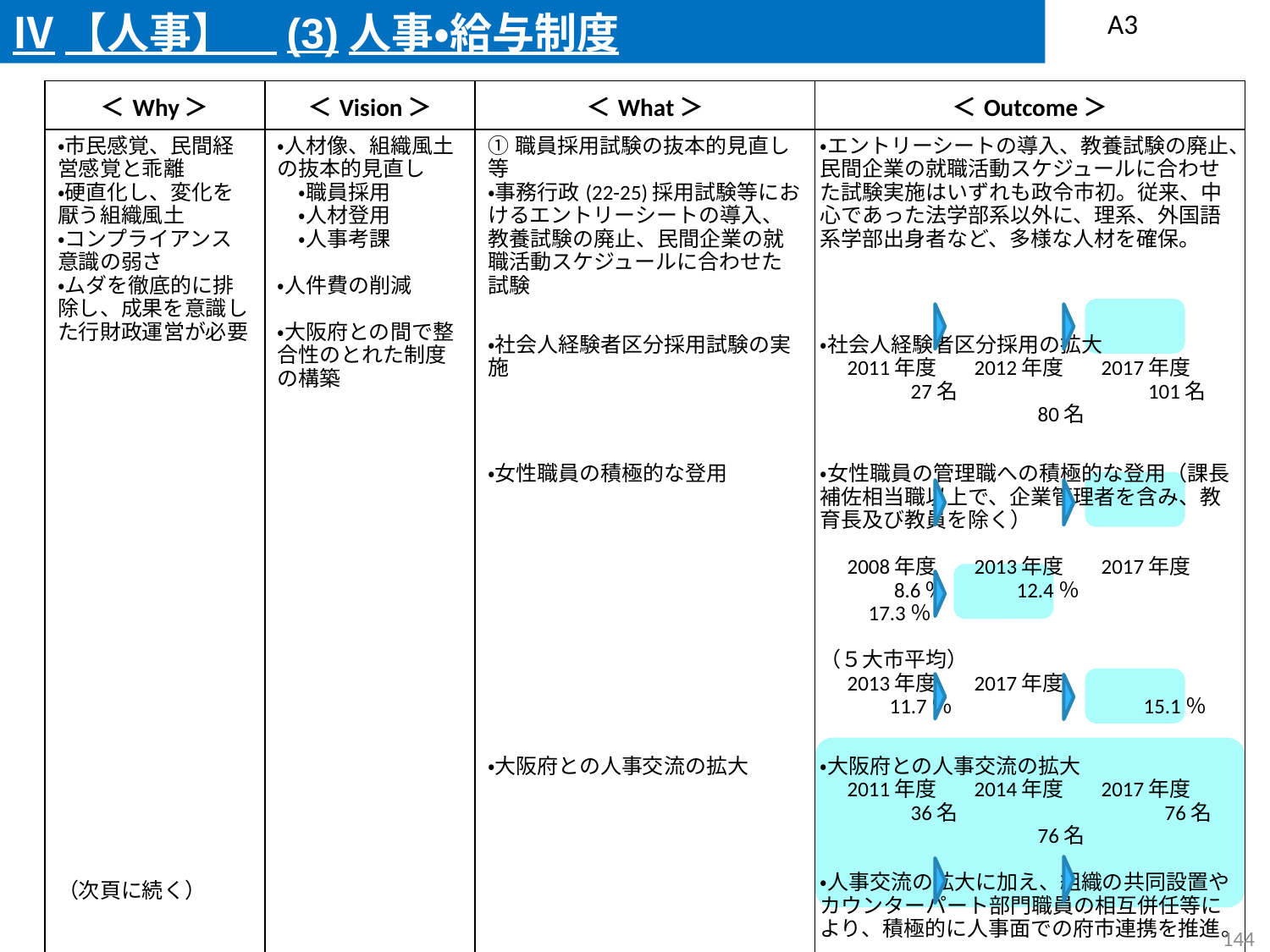

Ⅳ【人事】　(3)人事・給与制度
A3
| ＜Why＞ | ＜Vision＞ | ＜What＞ | ＜Outcome＞ |
| --- | --- | --- | --- |
| ・市民感覚、民間経営感覚と乖離 ・硬直化し、変化を厭う組織風土 ・コンプライアンス意識の弱さ ・ムダを徹底的に排除し、成果を意識した行財政運営が必要 （次頁に続く） | ・人材像、組織風土の抜本的見直し 　・職員採用 　・人材登用 　・人事考課 ・人件費の削減　 ・大阪府との間で整合性のとれた制度の構築 | ①職員採用試験の抜本的見直し等 ・事務行政(22-25)採用試験等におけるエントリーシートの導入、教養試験の廃止、民間企業の就職活動スケジュールに合わせた試験 | ・エントリーシートの導入、教養試験の廃止、民間企業の就職活動スケジュールに合わせた試験実施はいずれも政令市初。従来、中心であった法学部系以外に、理系、外国語系学部出身者など、多様な人材を確保。 |
|  |  | ・社会人経験者区分採用試験の実施 | ・社会人経験者区分採用の拡大 　2011年度 　2012年度 　2017年度 　　　　27名 　　　 101名 　　　　80名 |
|  |  | ・女性職員の積極的な登用 | ・女性職員の管理職への積極的な登用（課長補佐相当職以上で、企業管理者を含み、教育長及び教員を除く） 　2008年度 　2013年度 　2017年度 　　 　8.6％ 　　　12.4％ 　　　17.3％ （５大市平均） 　2013年度 　2017年度 　　　11.7％ 　　　15.1％ |
|  |  | ・大阪府との人事交流の拡大 | ・大阪府との人事交流の拡大 　2011年度 　2014年度 　2017年度 　　　　36名 　　　　76名 　　　　76名 ・人事交流の拡大に加え、組織の共同設置やカウンターパート部門職員の相互併任等により、積極的に人事面での府市連携を推進。 　≪府市併任職員数≫ 　2011年度 　2014年度 　2017年度 　　　　37名 　　　 247名 　　　 304名 |

144